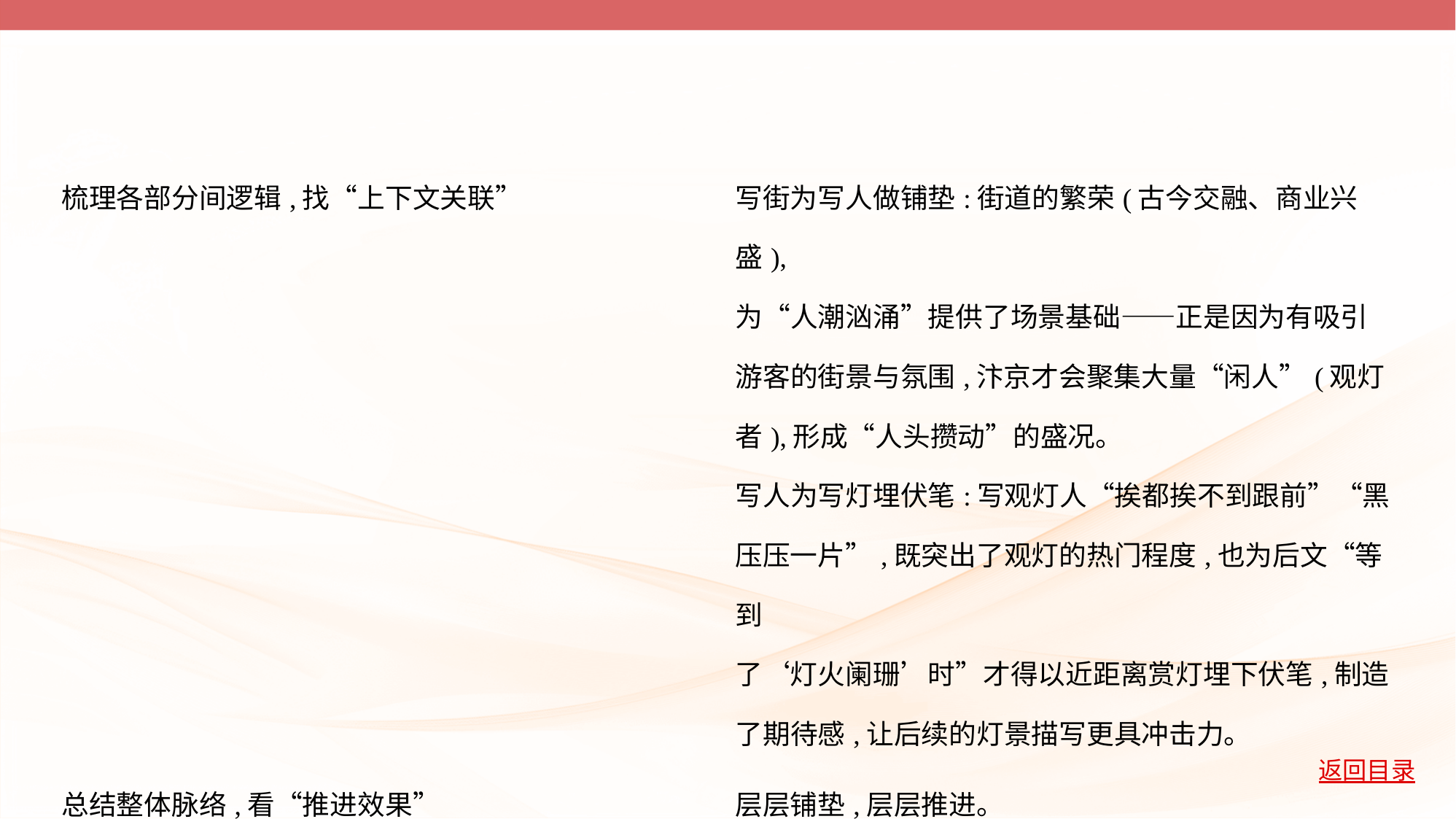

| 梳理各部分间逻辑,找“上下文关联” | 写街为写人做铺垫:街道的繁荣(古今交融、商业兴盛), 为“人潮汹涌”提供了场景基础——正是因为有吸引 游客的街景与氛围,汴京才会聚集大量“闲人”(观灯 者),形成“人头攒动”的盛况。 写人为写灯埋伏笔:写观灯人“挨都挨不到跟前”“黑 压压一片”,既突出了观灯的热门程度,也为后文“等到 了‘灯火阑珊’时”才得以近距离赏灯埋下伏笔,制造 了期待感,让后续的灯景描写更具冲击力。 |
| --- | --- |
| 总结整体脉络,看“推进效果” | 层层铺垫,层层推进。 |